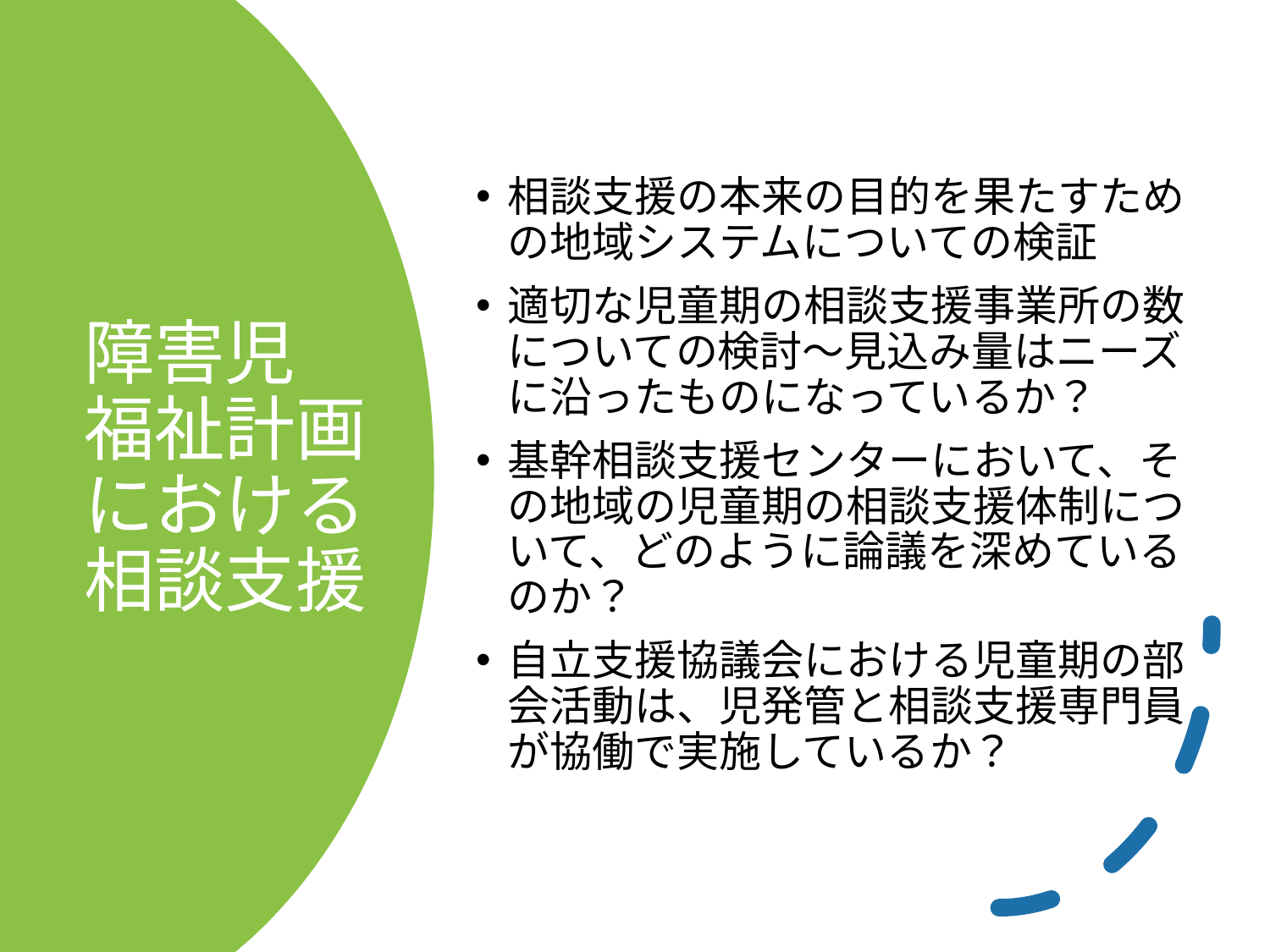

相談支援の本来の目的を果たすための地域システムについての検証
適切な児童期の相談支援事業所の数についての検討～見込み量はニーズに沿ったものになっているか？
基幹相談支援センターにおいて、その地域の児童期の相談支援体制について、どのように論議を深めているのか？
自立支援協議会における児童期の部会活動は、児発管と相談支援専門員が協働で実施しているか？
# 障害児 福祉計画における相談支援